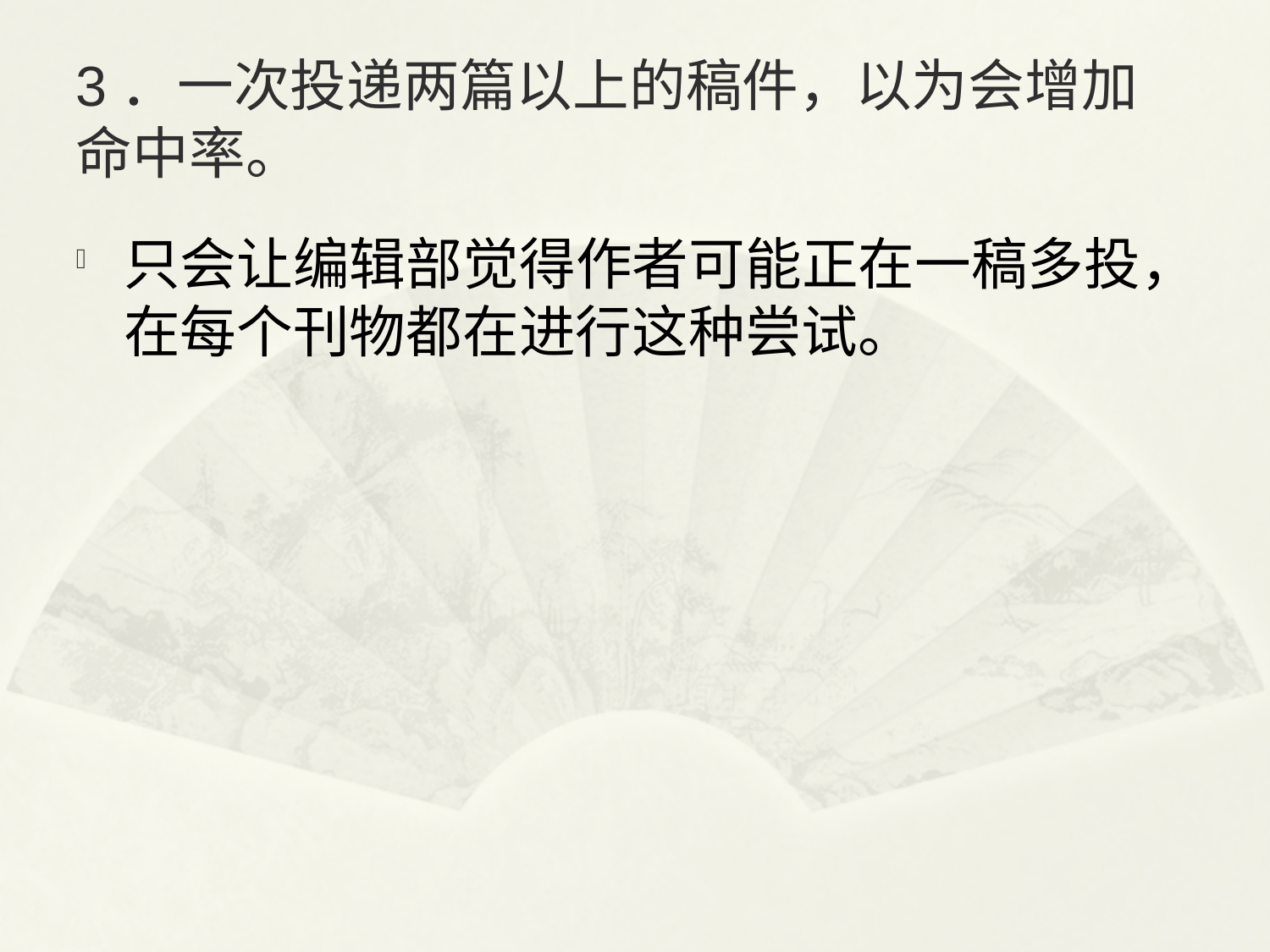

# 3．一次投递两篇以上的稿件，以为会增加命中率。
只会让编辑部觉得作者可能正在一稿多投，在每个刊物都在进行这种尝试。